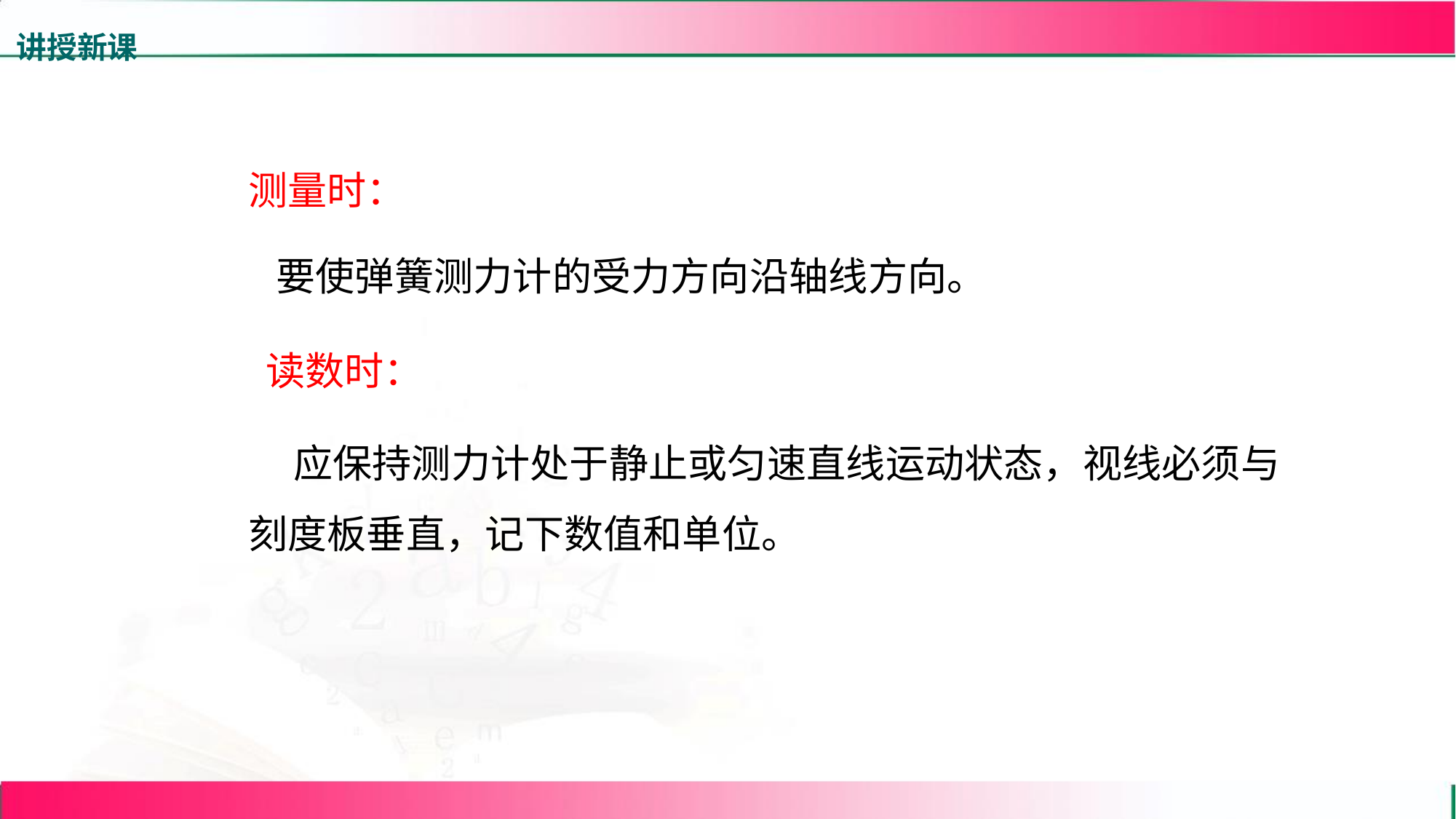

讲授新课
测量时：
    要使弹簧测力计的受力方向沿轴线方向。
读数时：
    应保持测力计处于静止或匀速直线运动状态，视线必须与刻度板垂直，记下数值和单位。